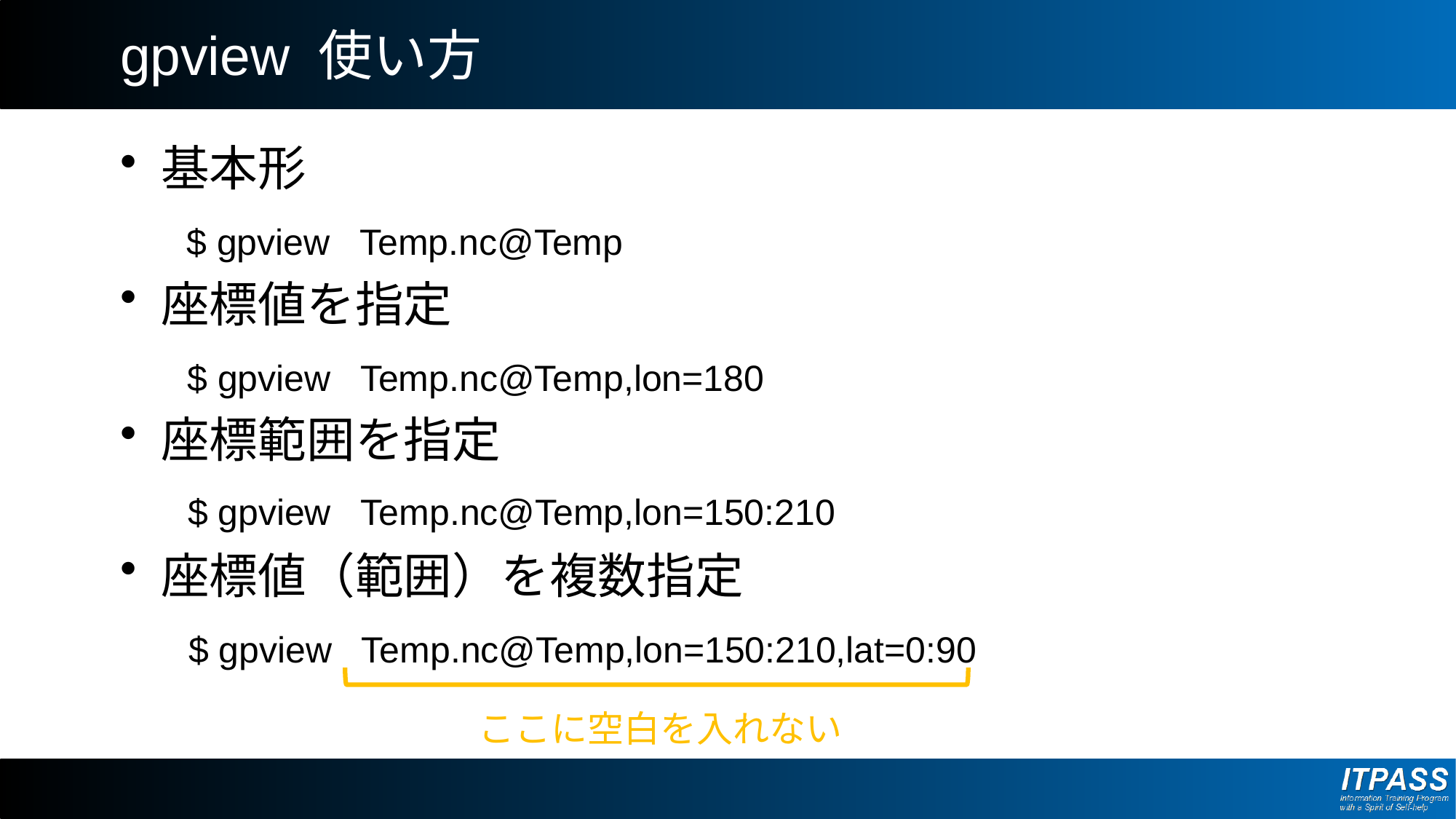

# gpview 使い方
基本形

座標値を指定

座標範囲を指定

座標値（範囲）を複数指定
$ gpview   Temp.nc@Temp
$ gpview   Temp.nc@Temp,lon=180

$ gpview   Temp.nc@Temp,lon=150:210
$ gpview   Temp.nc@Temp,lon=150:210,lat=0:90
ここに空白を入れない